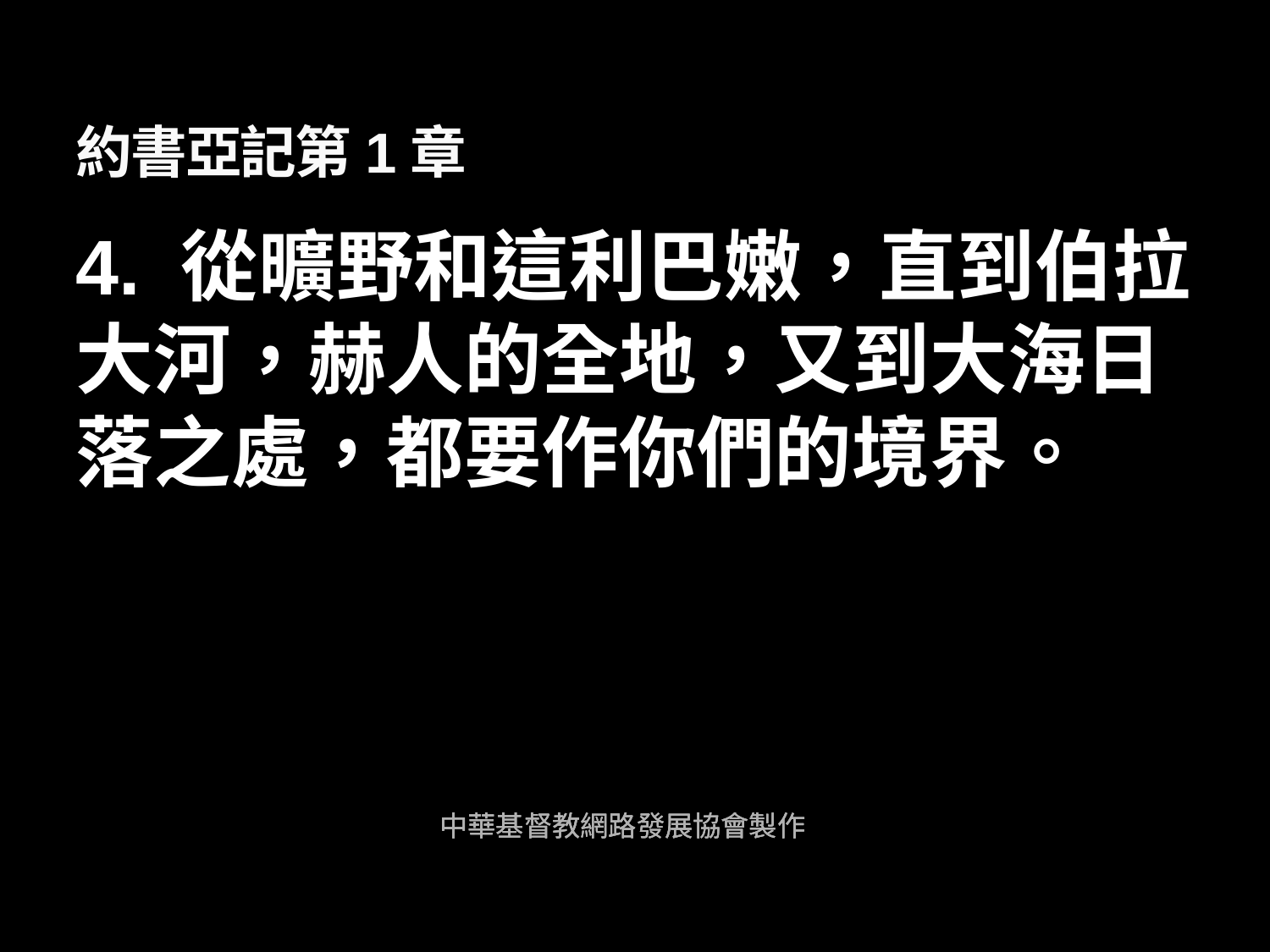

# 約書亞記第1章
4. 從曠野和這利巴嫩，直到伯拉大河，赫人的全地，又到大海日落之處，都要作你們的境界。